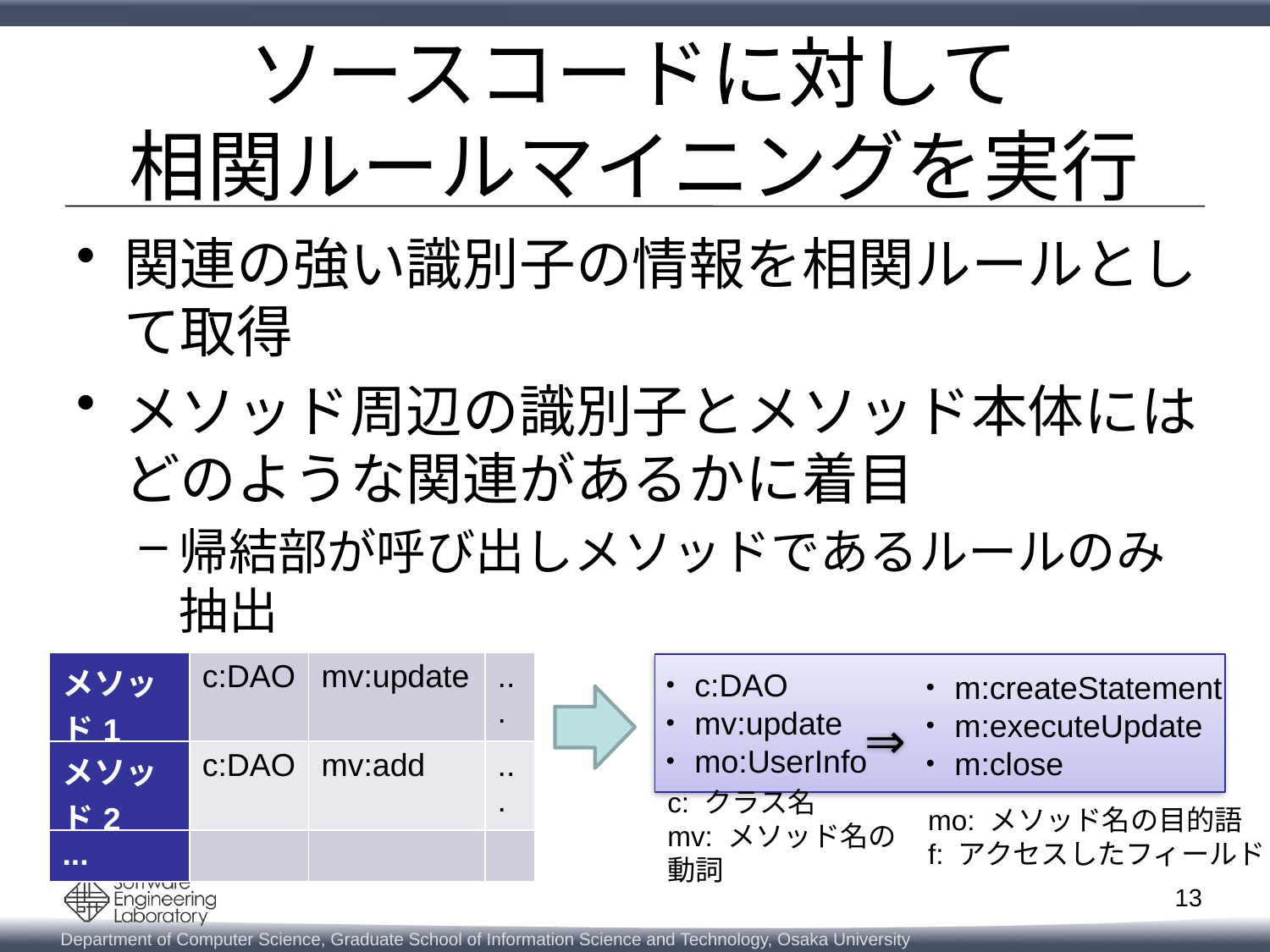

# ソースコードに対して 相関ルールマイニングを実行
関連の強い識別子の情報を相関ルールとして取得
メソッド周辺の識別子とメソッド本体には
どのような関連があるかに着目
帰結部が呼び出しメソッドであるルールのみ抽出
| メソッド1 | c:DAO | mv:update | ... |
| --- | --- | --- | --- |
| メソッド2 | c:DAO | mv:add | ... |
| ... |  |  |  |

・c:DAO
・mv:update
・mo:UserInfo
・m:createStatement
・m:executeUpdate
・m:close

⇒
c: クラス名
mv: メソッド名の動詞
mo: メソッド名の目的語
f: アクセスしたフィールド
13